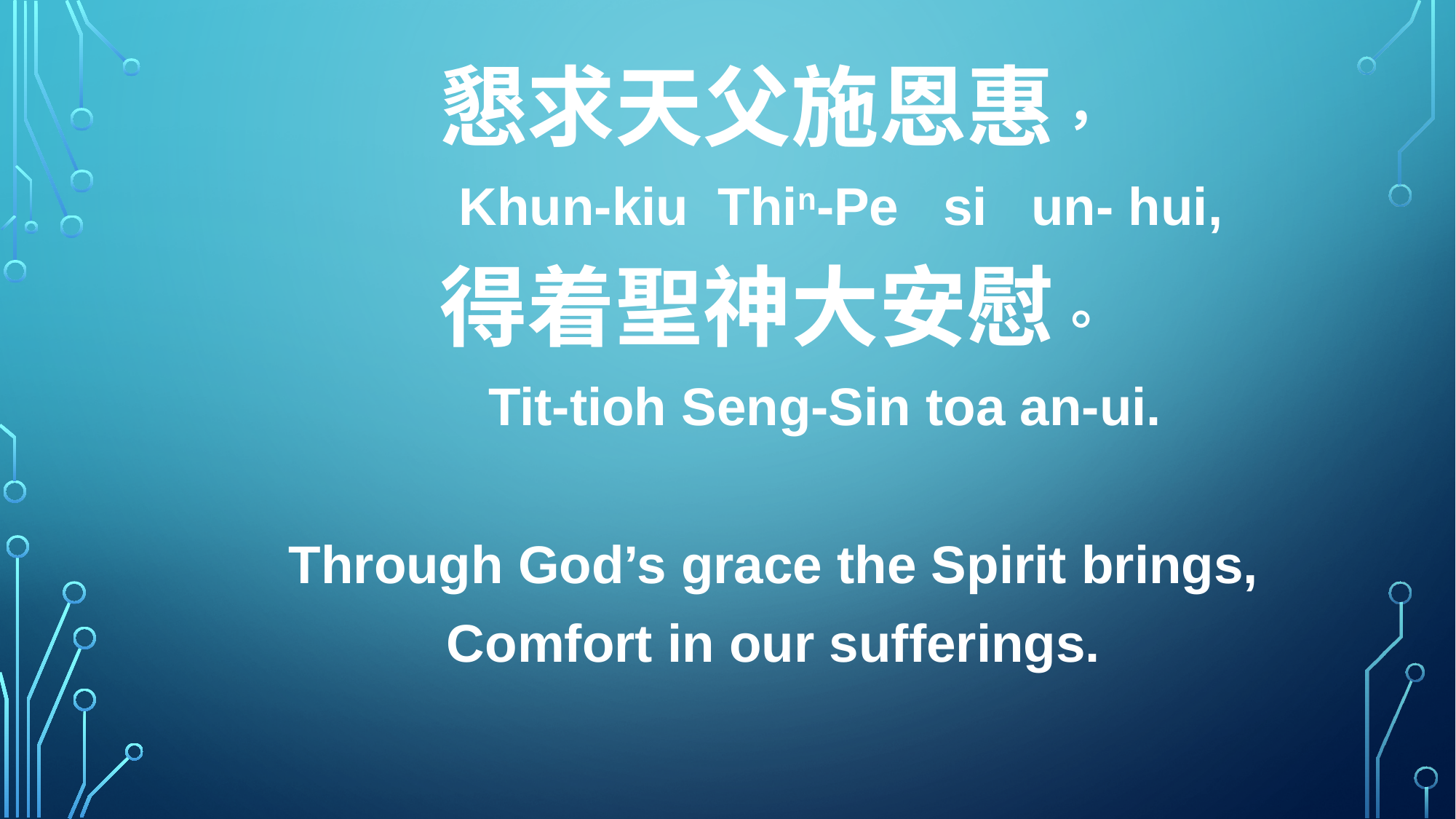

懇求天父施恩惠，
              Khun-kiu  Thin-Pe   si   un- hui,
得着聖神大安慰。
                Tit-tioh Seng-Sin toa an-ui.

Through God’s grace the Spirit brings,
Comfort in our sufferings.